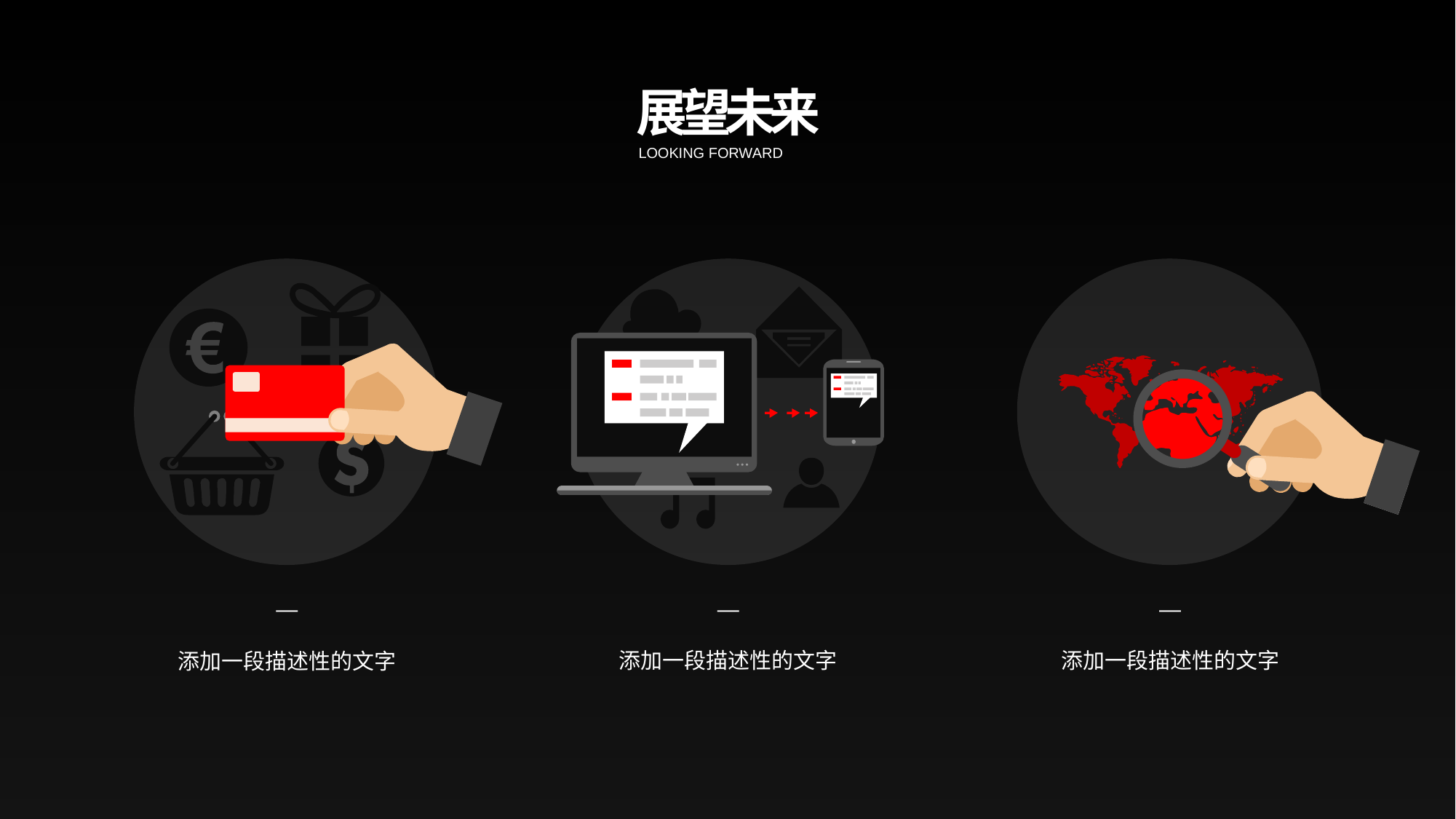

展
望
未
来
LOOKING FORWARD

—

添加一段描述性的文字
—

添加一段描述性的文字
—

添加一段描述性的文字